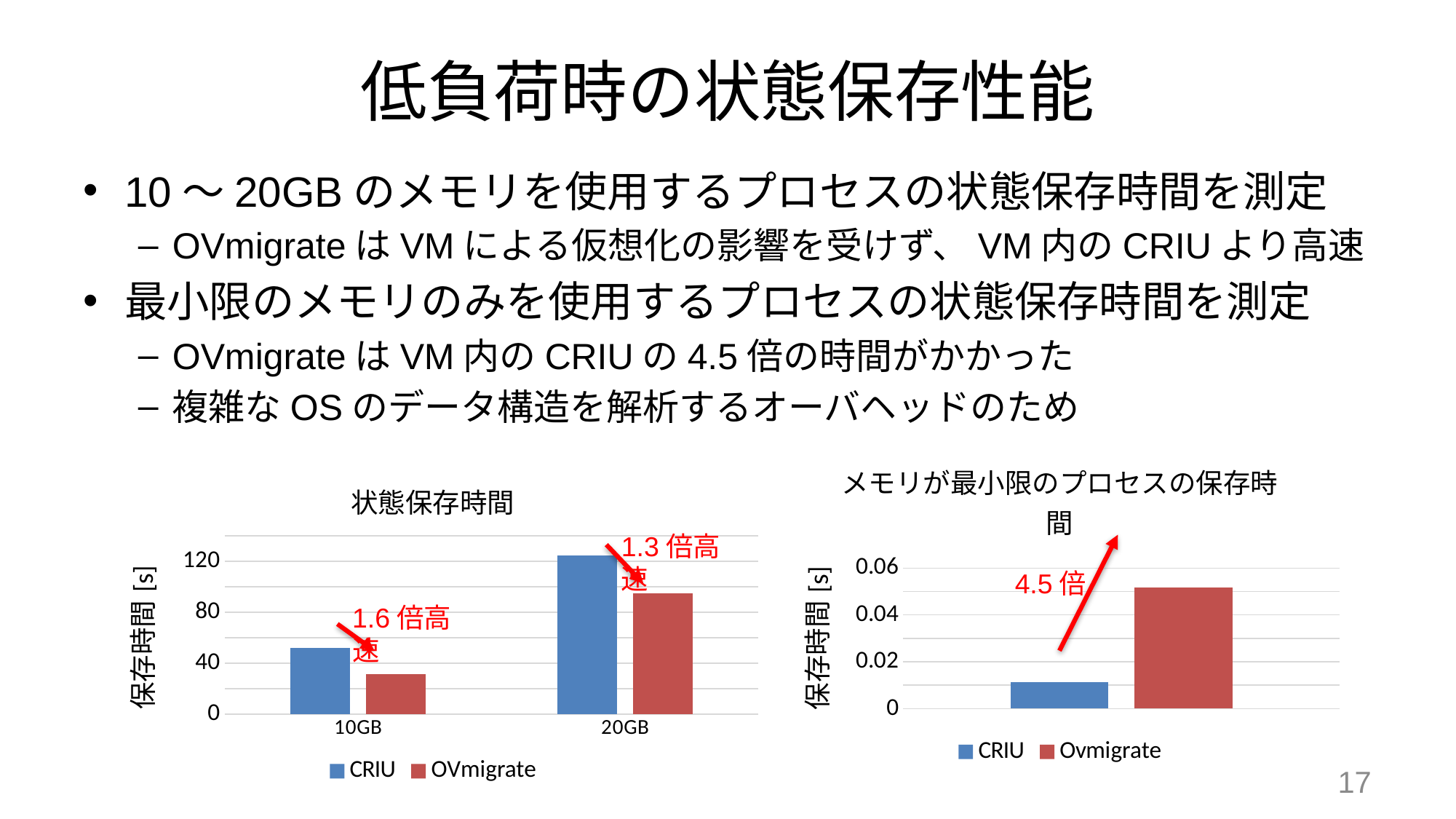

# 低負荷時の状態保存性能
10〜20GBのメモリを使用するプロセスの状態保存時間を測定
OVmigrateはVMによる仮想化の影響を受けず、VM内のCRIUより高速
最小限のメモリのみを使用するプロセスの状態保存時間を測定
OVmigrateはVM内のCRIUの4.5倍の時間がかかった
複雑なOSのデータ構造を解析するオーバヘッドのため

### Chart: メモリが最小限のプロセスの保存時間

| Category | CRIU | Ovmigrate |
|---|---|---|
| 0GB | 0.0113 | 0.0516625 |

### Chart: 状態保存時間

| Category | CRIU | OVmigrate |
|---|---|---|
| 10GB | 51.733392 | 31.489960000000004 |
| 20GB | 124.732663 | 94.77959 |
1.3倍高速
4.5倍
1.6倍高速
17